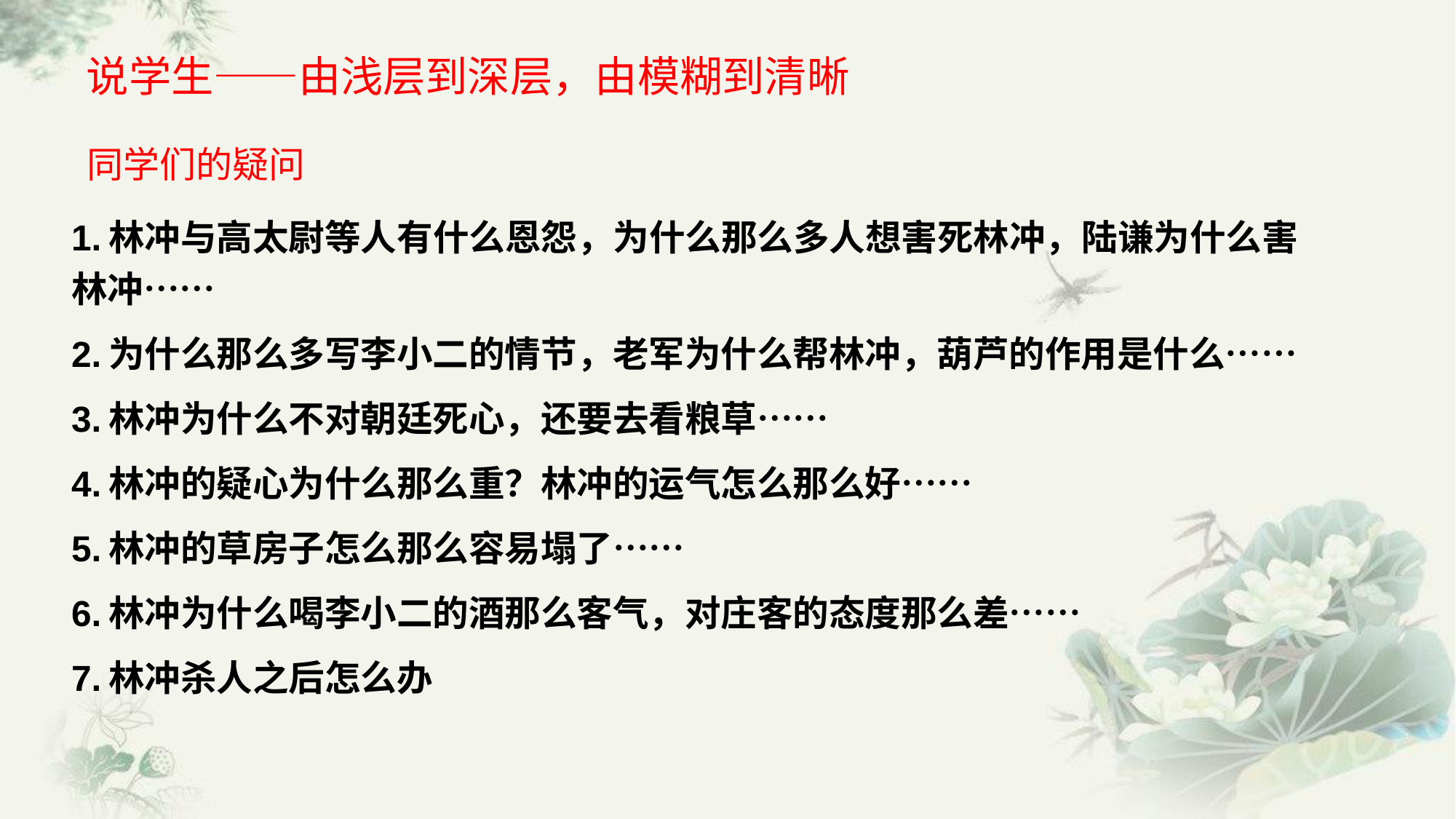

说学生——由浅层到深层，由模糊到清晰
# 同学们的疑问
1.林冲与高太尉等人有什么恩怨，为什么那么多人想害死林冲，陆谦为什么害林冲……
2.为什么那么多写李小二的情节，老军为什么帮林冲，葫芦的作用是什么……
3.林冲为什么不对朝廷死心，还要去看粮草……
4.林冲的疑心为什么那么重？林冲的运气怎么那么好……
5.林冲的草房子怎么那么容易塌了……
6.林冲为什么喝李小二的酒那么客气，对庄客的态度那么差……
7.林冲杀人之后怎么办